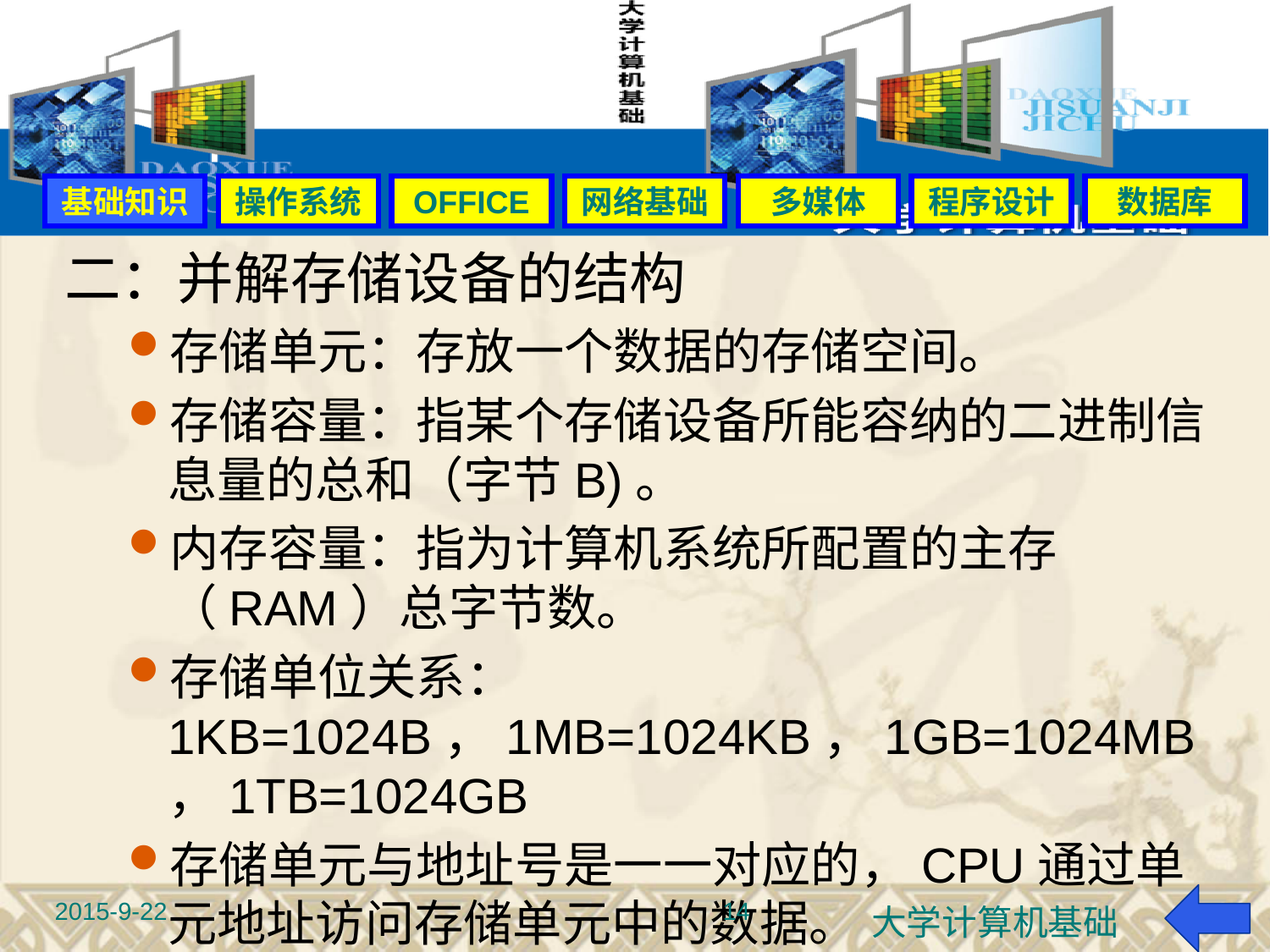

#
基础知识
操作系统
OFFICE
网络基础
多媒体
程序设计
数据库
二：并解存储设备的结构
存储单元：存放一个数据的存储空间。
存储容量：指某个存储设备所能容纳的二进制信息量的总和（字节B)。
内存容量：指为计算机系统所配置的主存（RAM）总字节数。
存储单位关系：1KB=1024B，1MB=1024KB，1GB=1024MB，1TB=1024GB
存储单元与地址号是一一对应的，CPU通过单元地址访问存储单元中的数据。

14
2015-9-22